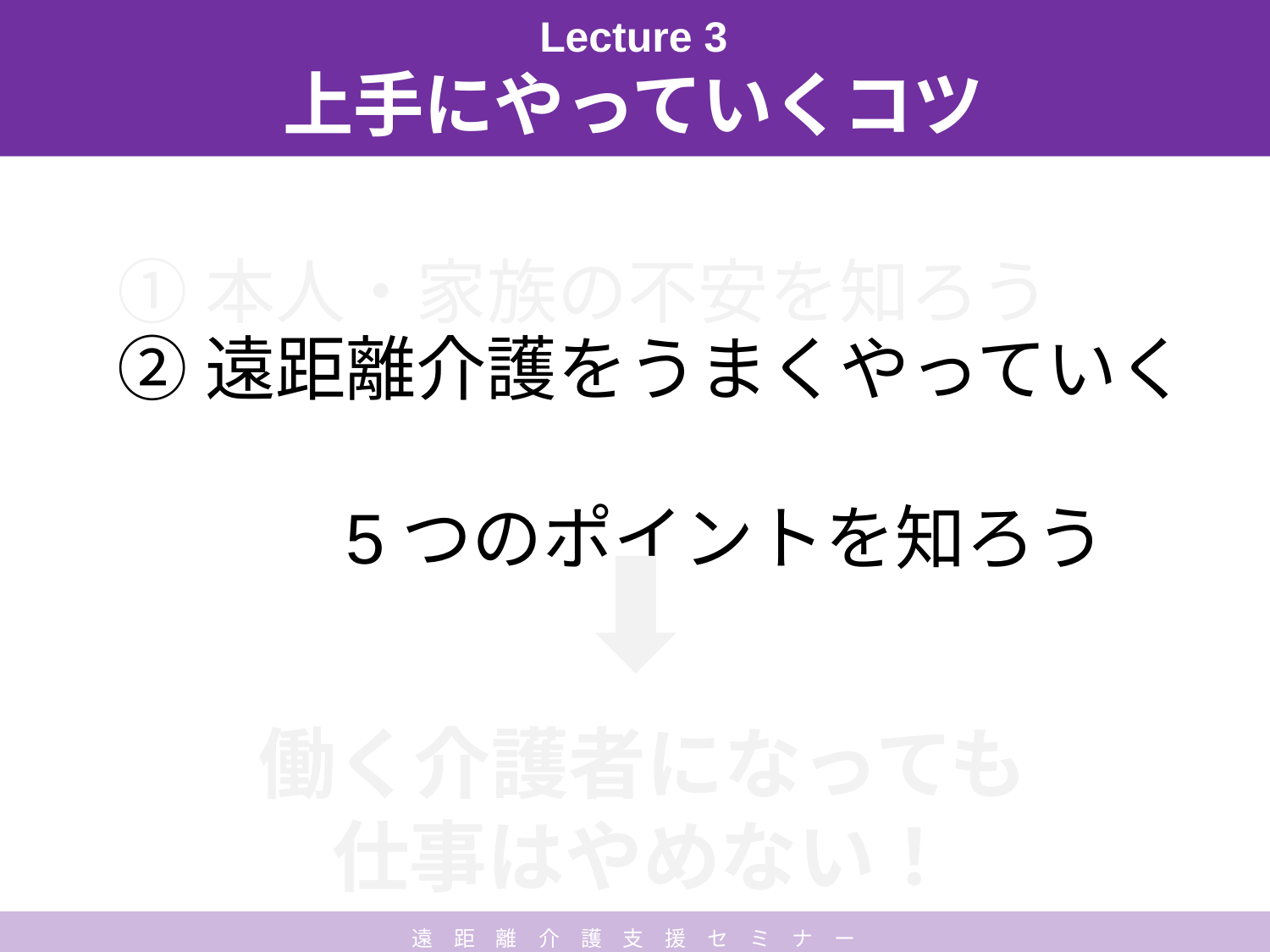

Lecture 3
上手にやっていくコツ
①本人・家族の不安を知ろう
②遠距離介護をうまくやっていく
　　　5つのポイントを知ろう

働く介護者になっても仕事はやめない！
遠　距　離　介　護　支　援　セ　ミ　ナ　ー